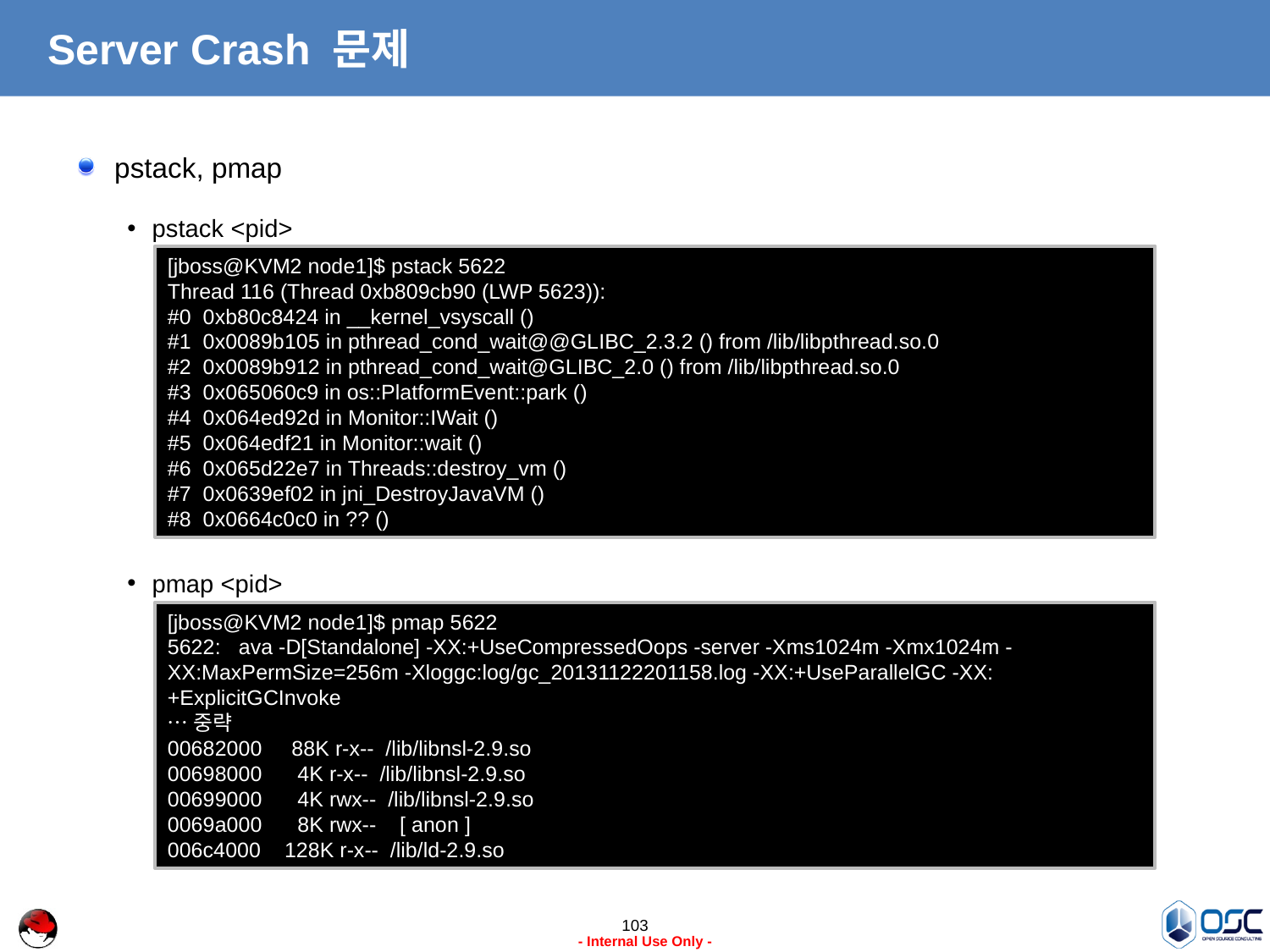

# Server Crash 문제
pstack, pmap
pstack <pid>

pmap <pid>
[jboss@KVM2 node1]$ pstack 5622
Thread 116 (Thread 0xb809cb90 (LWP 5623)):
#0  0xb80c8424 in __kernel_vsyscall ()
#1  0x0089b105 in pthread_cond_wait@@GLIBC_2.3.2 () from /lib/libpthread.so.0
#2  0x0089b912 in pthread_cond_wait@GLIBC_2.0 () from /lib/libpthread.so.0
#3  0x065060c9 in os::PlatformEvent::park ()
#4  0x064ed92d in Monitor::IWait ()
#5  0x064edf21 in Monitor::wait ()
#6  0x065d22e7 in Threads::destroy_vm ()
#7  0x0639ef02 in jni_DestroyJavaVM ()
#8  0x0664c0c0 in ?? ()
[jboss@KVM2 node1]$ pmap 5622
5622:   ava -D[Standalone] -XX:+UseCompressedOops -server -Xms1024m -Xmx1024m -XX:MaxPermSize=256m -Xloggc:log/gc_20131122201158.log -XX:+UseParallelGC -XX:+ExplicitGCInvoke
…중략
00682000     88K r-x--  /lib/libnsl-2.9.so
00698000      4K r-x--  /lib/libnsl-2.9.so
00699000      4K rwx--  /lib/libnsl-2.9.so
0069a000      8K rwx--    [ anon ]
006c4000    128K r-x--  /lib/ld-2.9.so